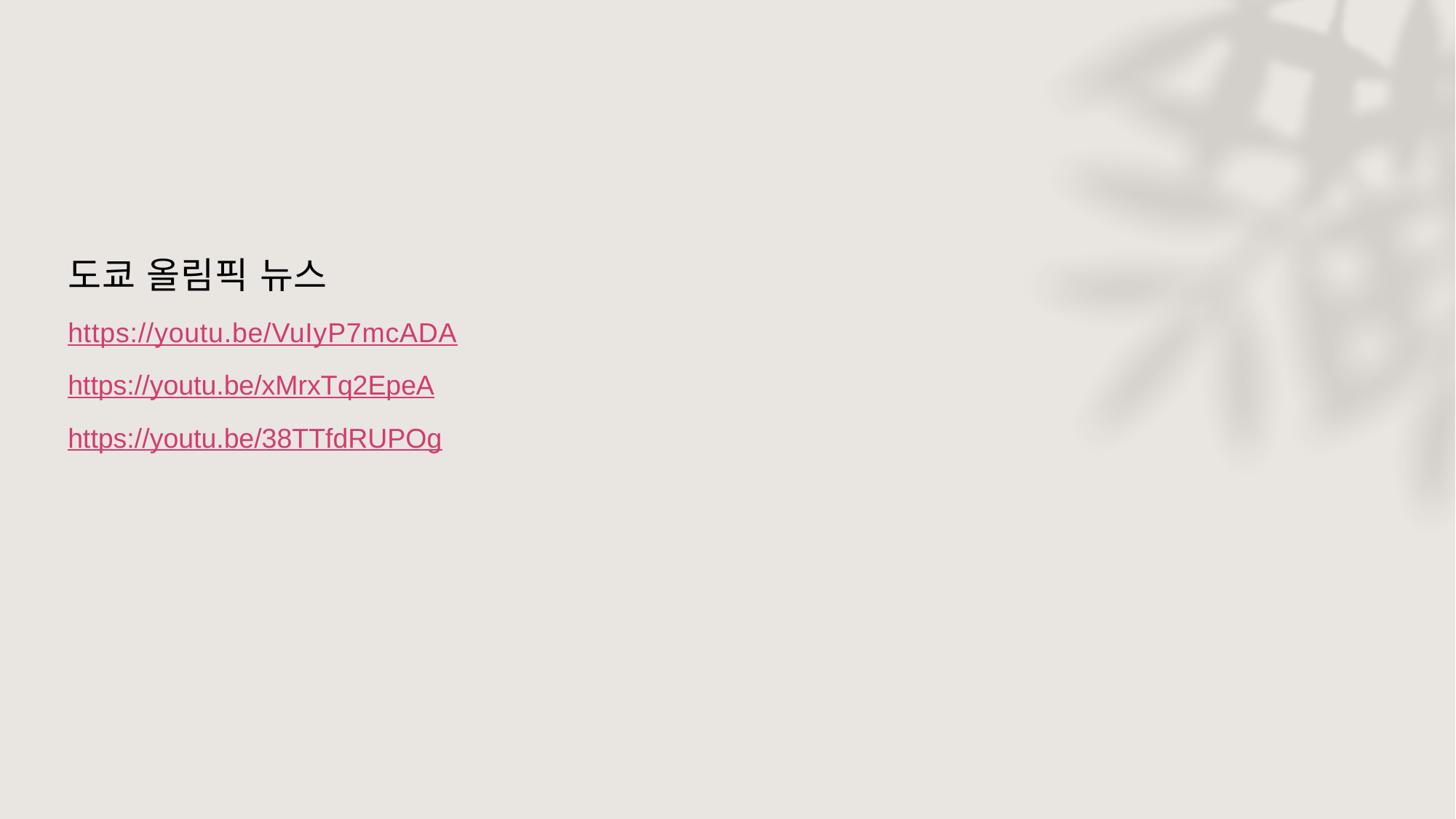

#
도쿄 올림픽 뉴스
https://youtu.be/VuIyP7mcADA
https://youtu.be/xMrxTq2EpeA
https://youtu.be/38TTfdRUPOg